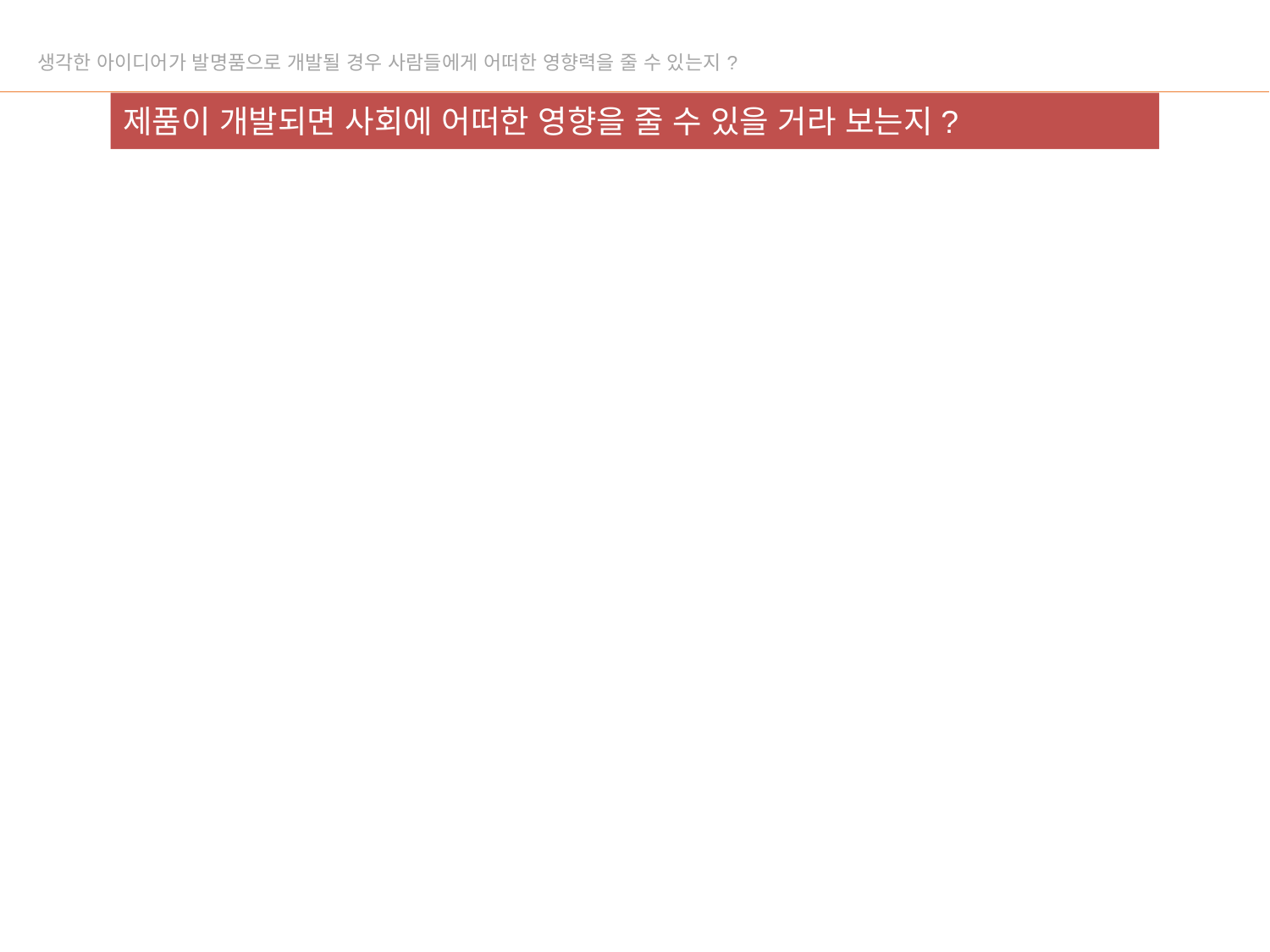

생각한 아이디어가 발명품으로 개발될 경우 사람들에게 어떠한 영향력을 줄 수 있는지?
제품이 개발되면 사회에 어떠한 영향을 줄 수 있을 거라 보는지?